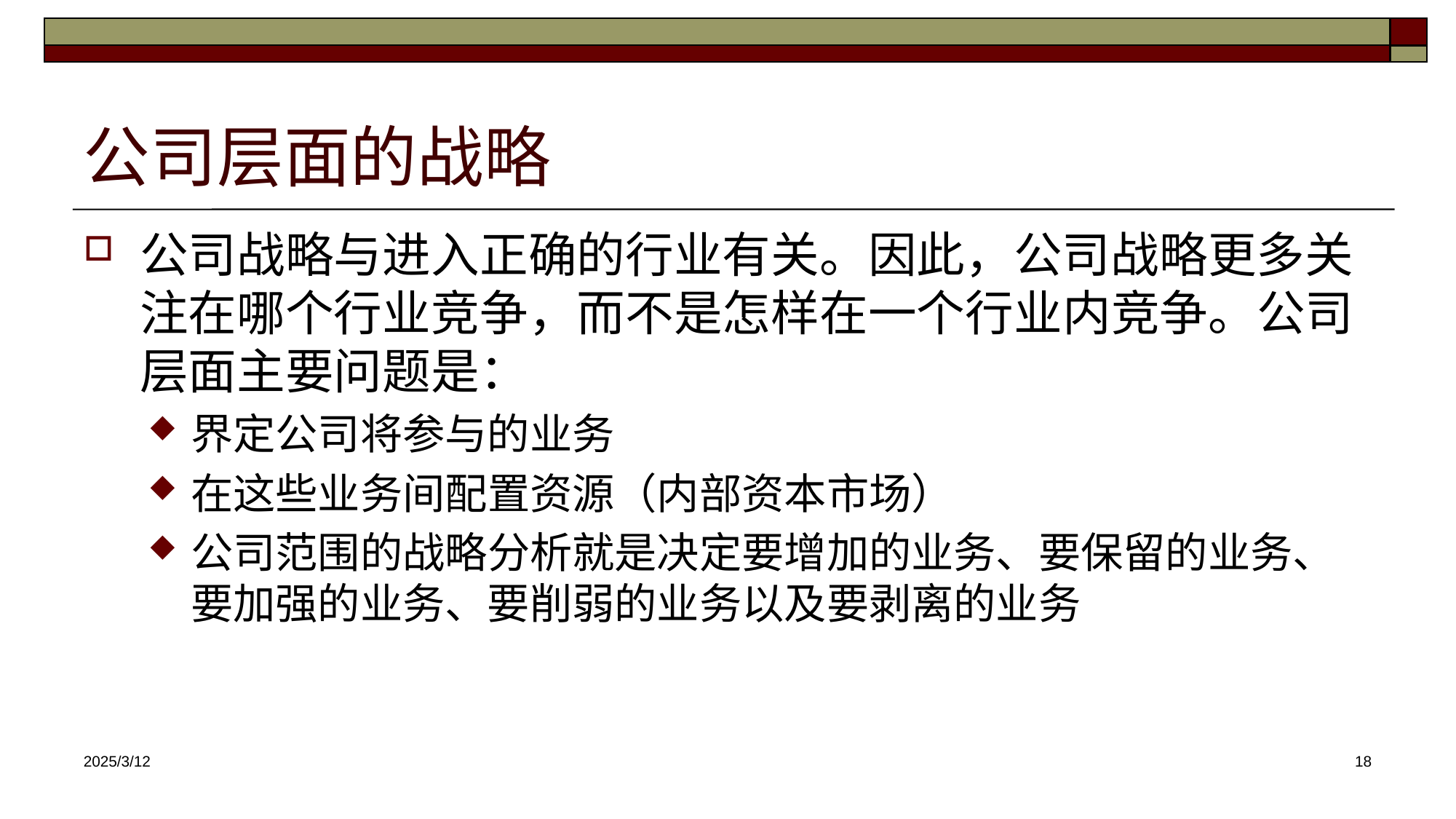

# 公司层面的战略
公司战略与进入正确的行业有关。因此，公司战略更多关注在哪个行业竞争，而不是怎样在一个行业内竞争。公司层面主要问题是：
界定公司将参与的业务
在这些业务间配置资源（内部资本市场）
公司范围的战略分析就是决定要增加的业务、要保留的业务、要加强的业务、要削弱的业务以及要剥离的业务

2025/3/12
18